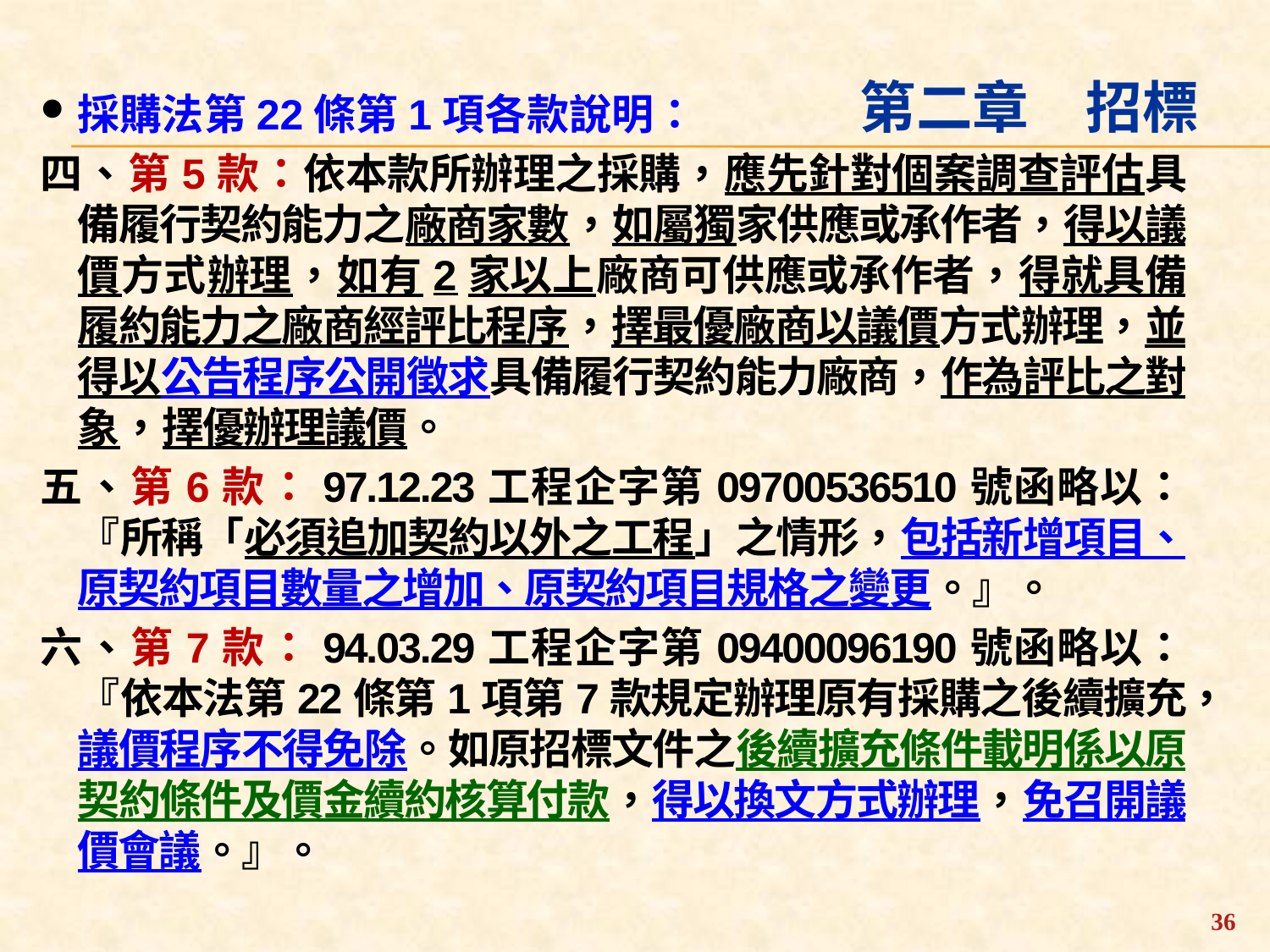

第二章　招標
採購法第22條第1項各款說明：
四、第5款：依本款所辦理之採購，應先針對個案調查評估具備履行契約能力之廠商家數，如屬獨家供應或承作者，得以議價方式辦理，如有2家以上廠商可供應或承作者，得就具備履約能力之廠商經評比程序，擇最優廠商以議價方式辦理，並得以公告程序公開徵求具備履行契約能力廠商，作為評比之對象，擇優辦理議價。
五、第6款：97.12.23工程企字第09700536510號函略以：『所稱「必須追加契約以外之工程」之情形，包括新增項目、原契約項目數量之增加、原契約項目規格之變更。』。
六、第7款：94.03.29工程企字第09400096190號函略以：『依本法第22條第1項第7款規定辦理原有採購之後續擴充，議價程序不得免除。如原招標文件之後續擴充條件載明係以原契約條件及價金續約核算付款，得以換文方式辦理，免召開議價會議。』。

36